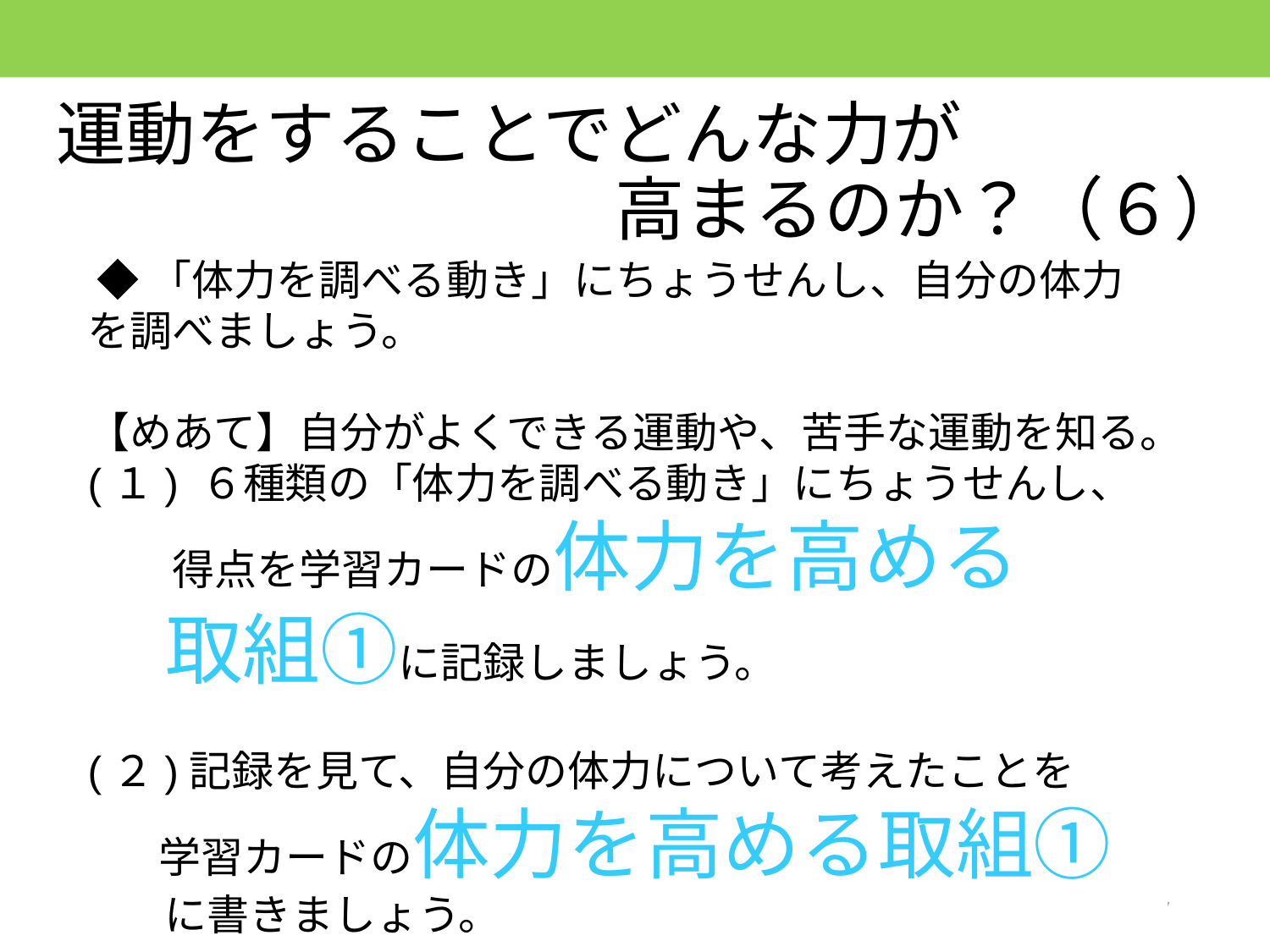

運動をすることでどんな力が
　　　　　　　　高まるのか？（６）
体力を調べよう！
 ◆「体力を調べる動き」にちょうせんし、自分の体力を調べましょう。

【めあて】自分がよくできる運動や、苦手な運動を知る。
(１) ６種類の「体力を調べる動き」にちょうせんし、
　　得点を学習カードの体力を高める
　取組①に記録しましょう。

(２)記録を見て、自分の体力について考えたことを
　   学習カードの体力を高める取組①
       に書きましょう。
7